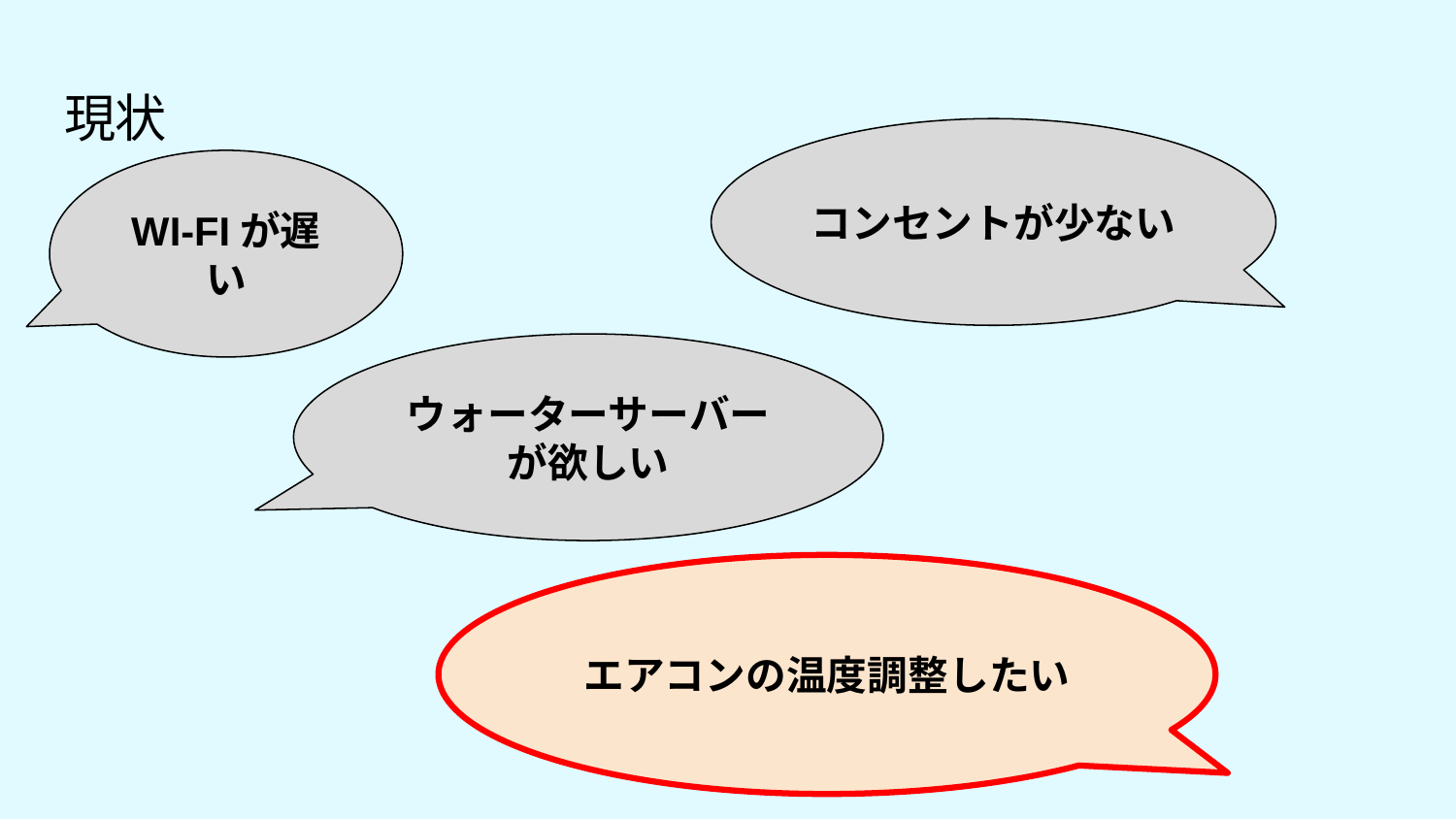

# 現状

コンセントが少ない
WI-FIが遅い
ウォーターサーバーが欲しい
エアコンの温度調整したい